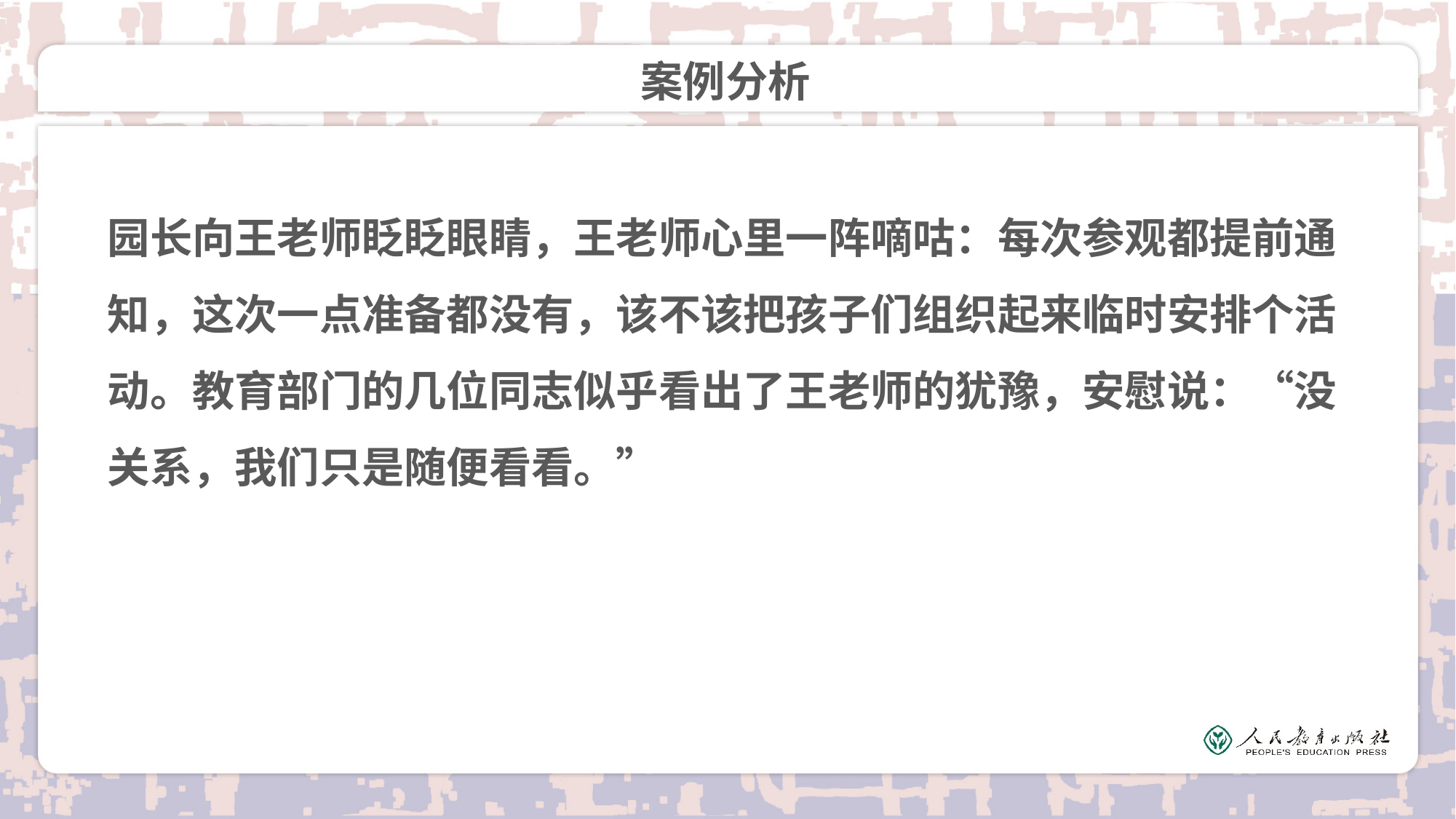

# 案例分析
园长向王老师眨眨眼睛，王老师心里一阵嘀咕：每次参观都提前通知，这次一点准备都没有，该不该把孩子们组织起来临时安排个活动。教育部门的几位同志似乎看出了王老师的犹豫，安慰说：“没关系，我们只是随便看看。”